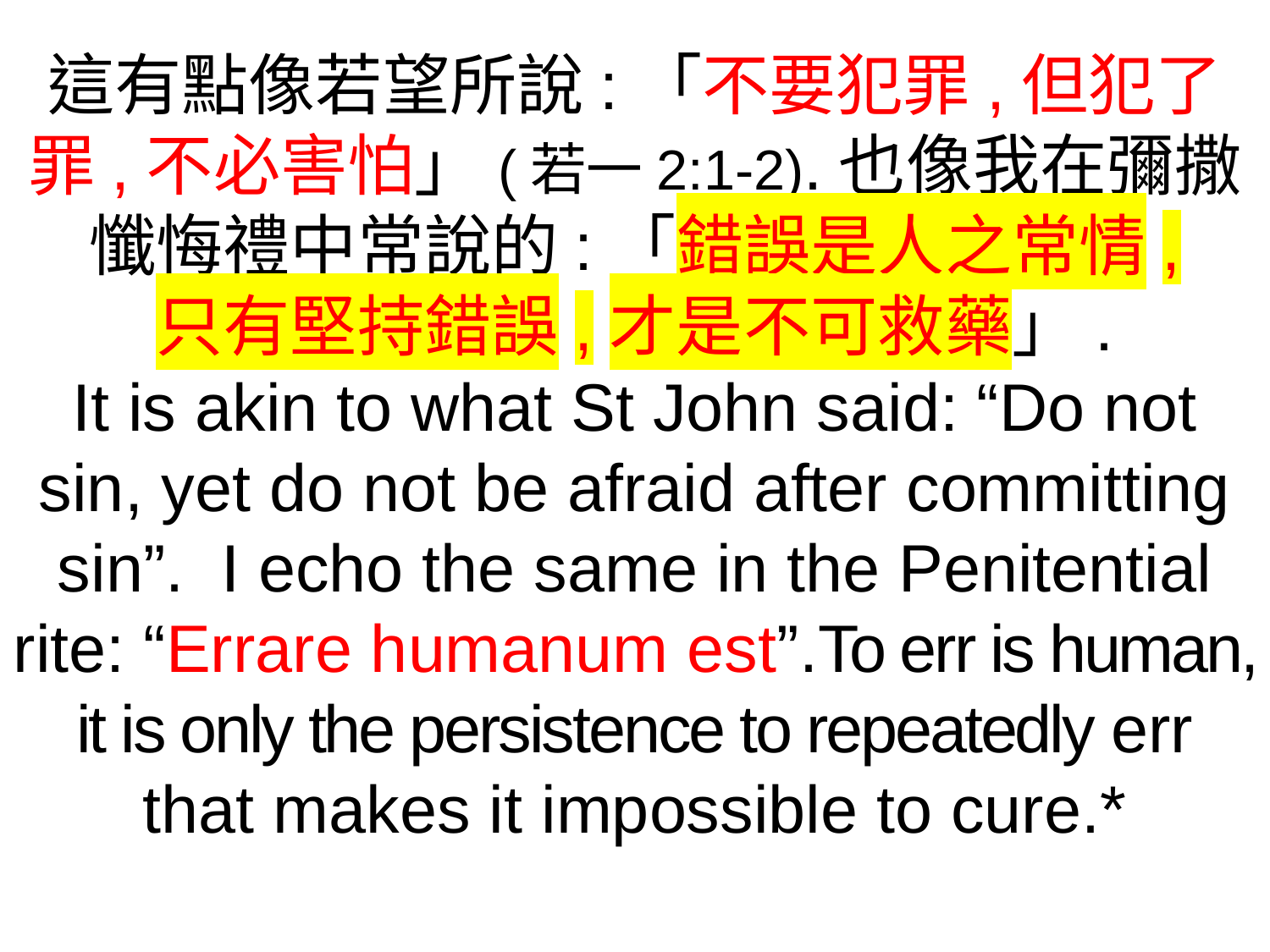

這有點像若望所說:「不要犯罪,但犯了罪,不必害怕」(若一2:1-2).也像我在彌撒懺悔禮中常說的:「錯誤是人之常情,
只有堅持錯誤,才是不可救藥」.
It is akin to what St John said: “Do not sin, yet do not be afraid after committing sin”.  I echo the same in the Penitential rite: “Errare humanum est”.To err is human, it is only the persistence to repeatedly err that makes it impossible to cure.*